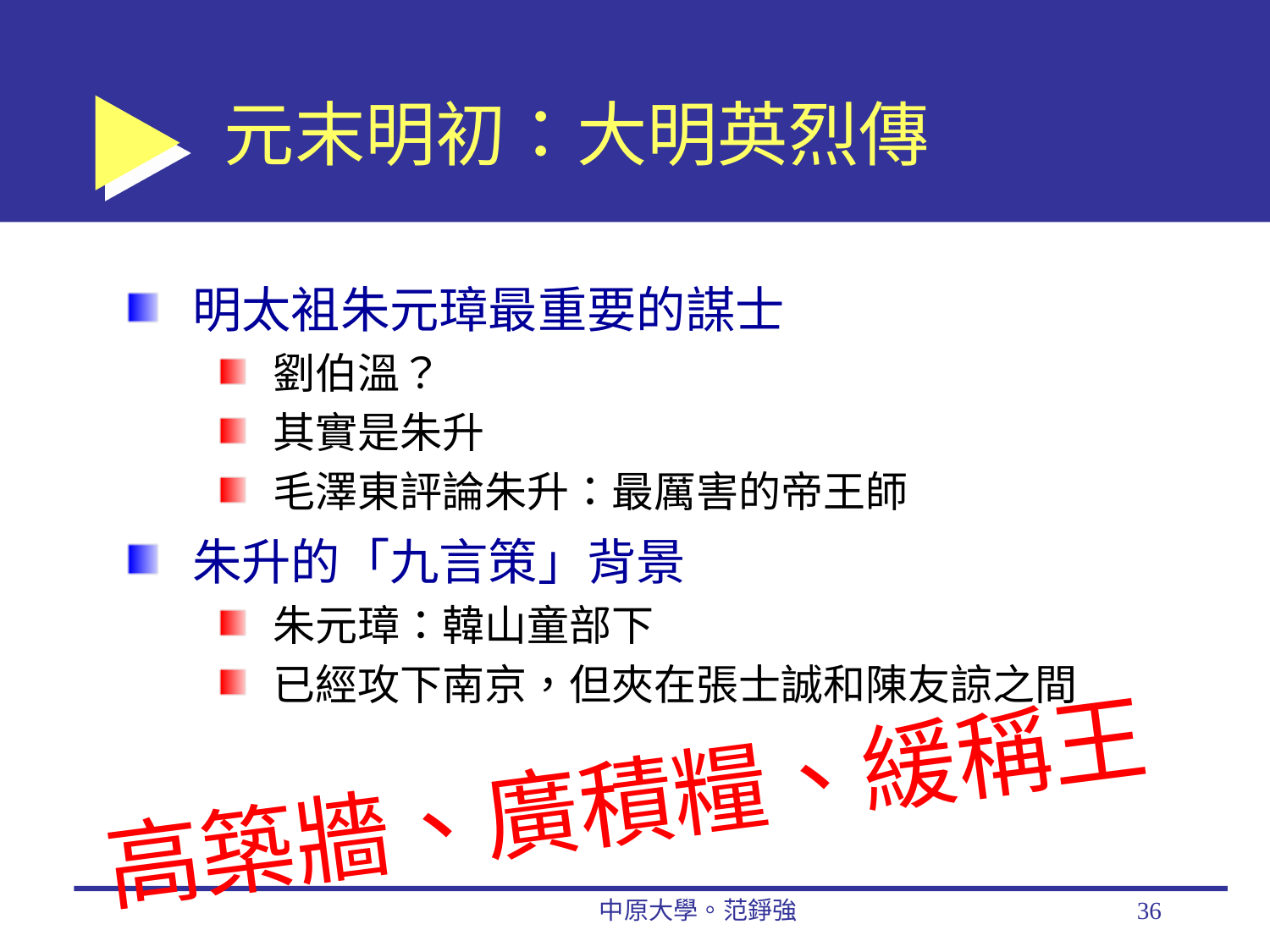

# 元末明初：大明英烈傳
明太袓朱元璋最重要的謀士
劉伯溫？
其實是朱升
毛澤東評論朱升：最厲害的帝王師
朱升的「九言策」背景
朱元璋：韓山童部下
已經攻下南京，但夾在張士誠和陳友諒之間
高築牆、廣積糧、緩稱王
中原大學。范錚強
36